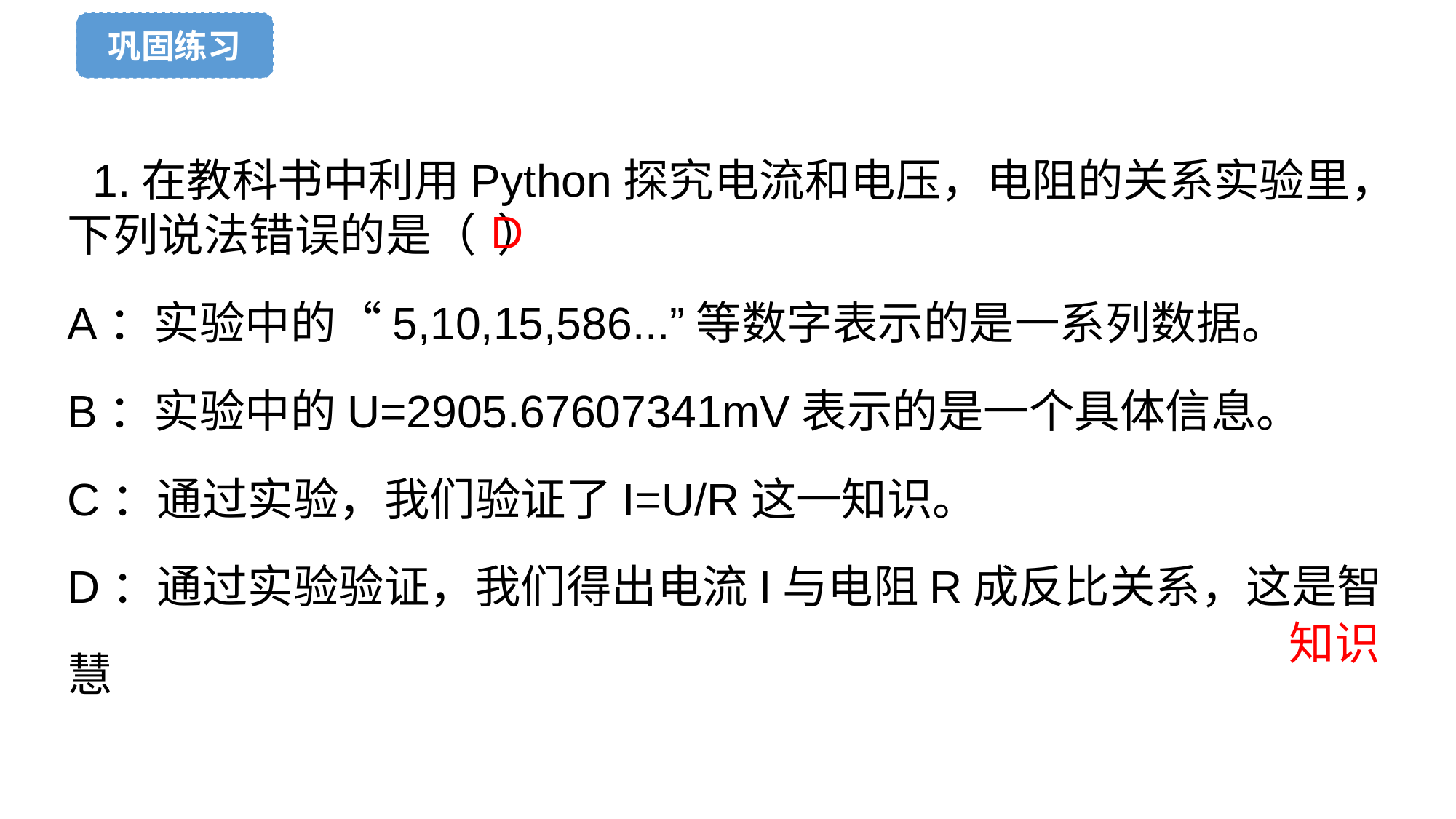

巩固练习
  1.在教科书中利用Python探究电流和电压，电阻的关系实验里，
下列说法错误的是（  ）
A：实验中的“5,10,15,586...”等数字表示的是一系列数据。
B：实验中的U=2905.67607341mV表示的是一个具体信息。
C：通过实验，我们验证了I=U/R这一知识。
D：通过实验验证，我们得出电流I与电阻R成反比关系，这是智慧
D
知识